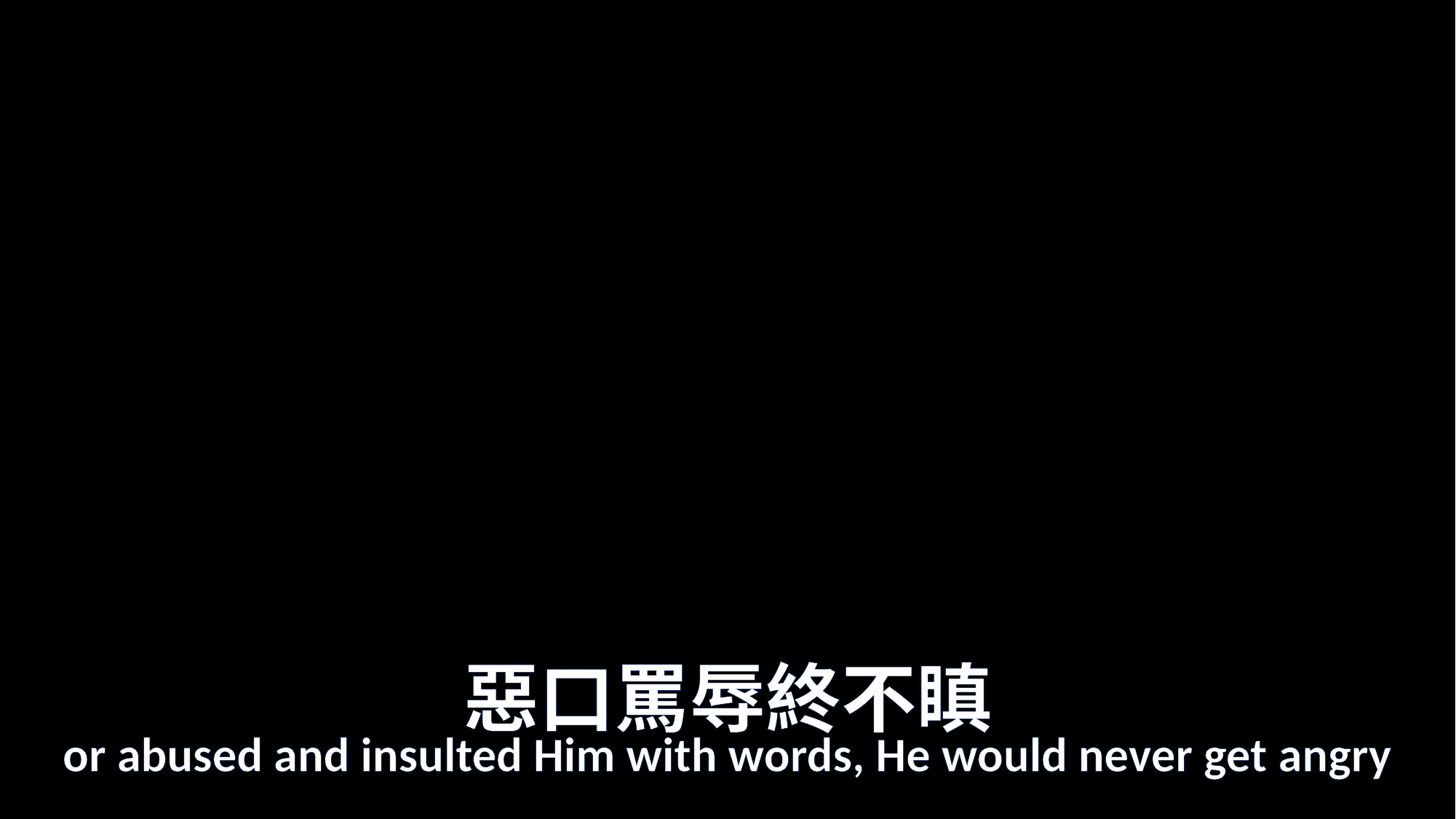

# 惡口罵辱終不瞋
or abused and insulted Him with words, He would never get angry